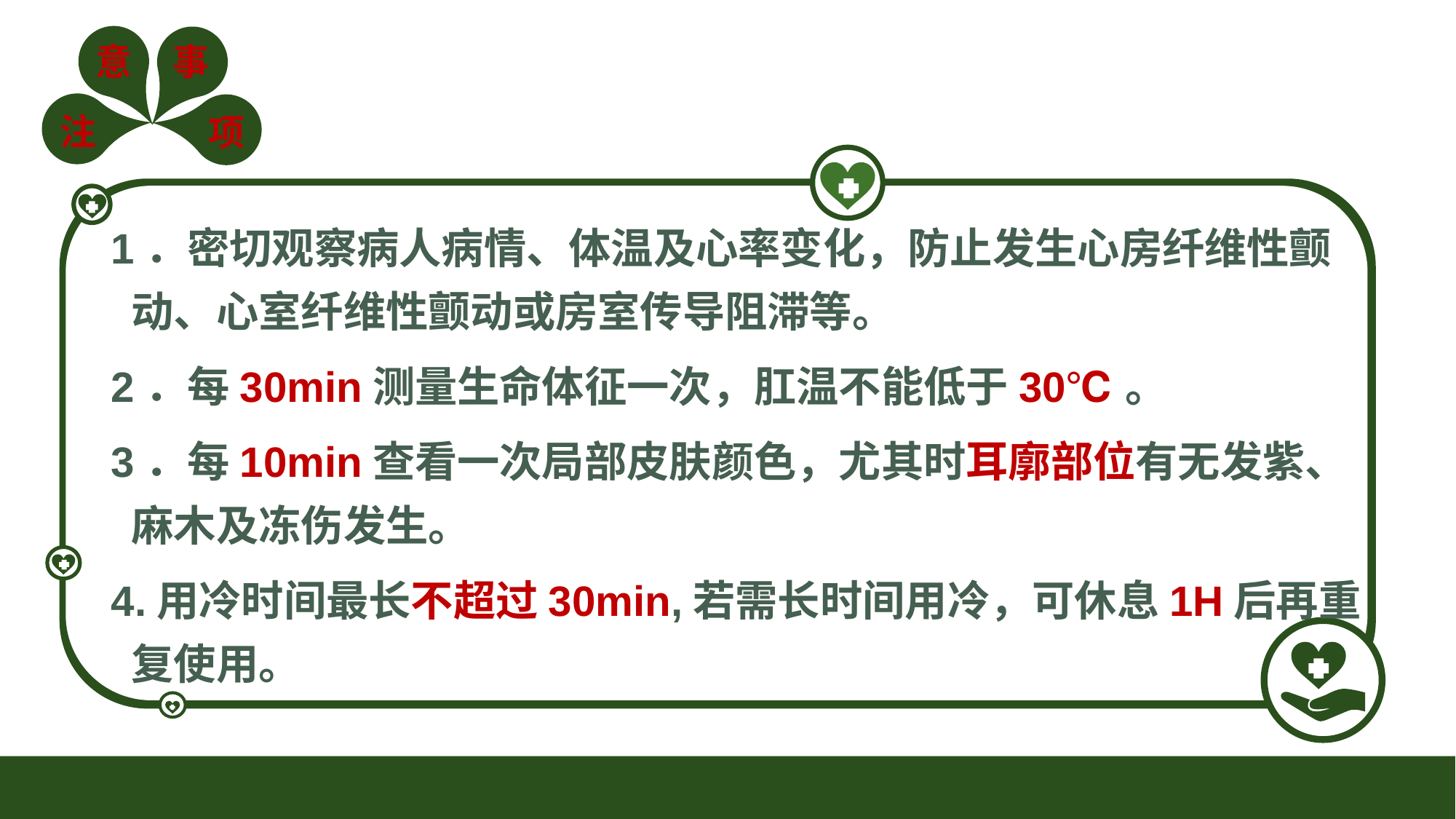

1．密切观察病人病情、体温及心率变化，防止发生心房纤维性颤动、心室纤维性颤动或房室传导阻滞等。
2．每30min测量生命体征一次，肛温不能低于30℃。
3．每10min查看一次局部皮肤颜色，尤其时耳廓部位有无发紫、麻木及冻伤发生。
4.用冷时间最长不超过30min,若需长时间用冷，可休息1H后再重复使用。